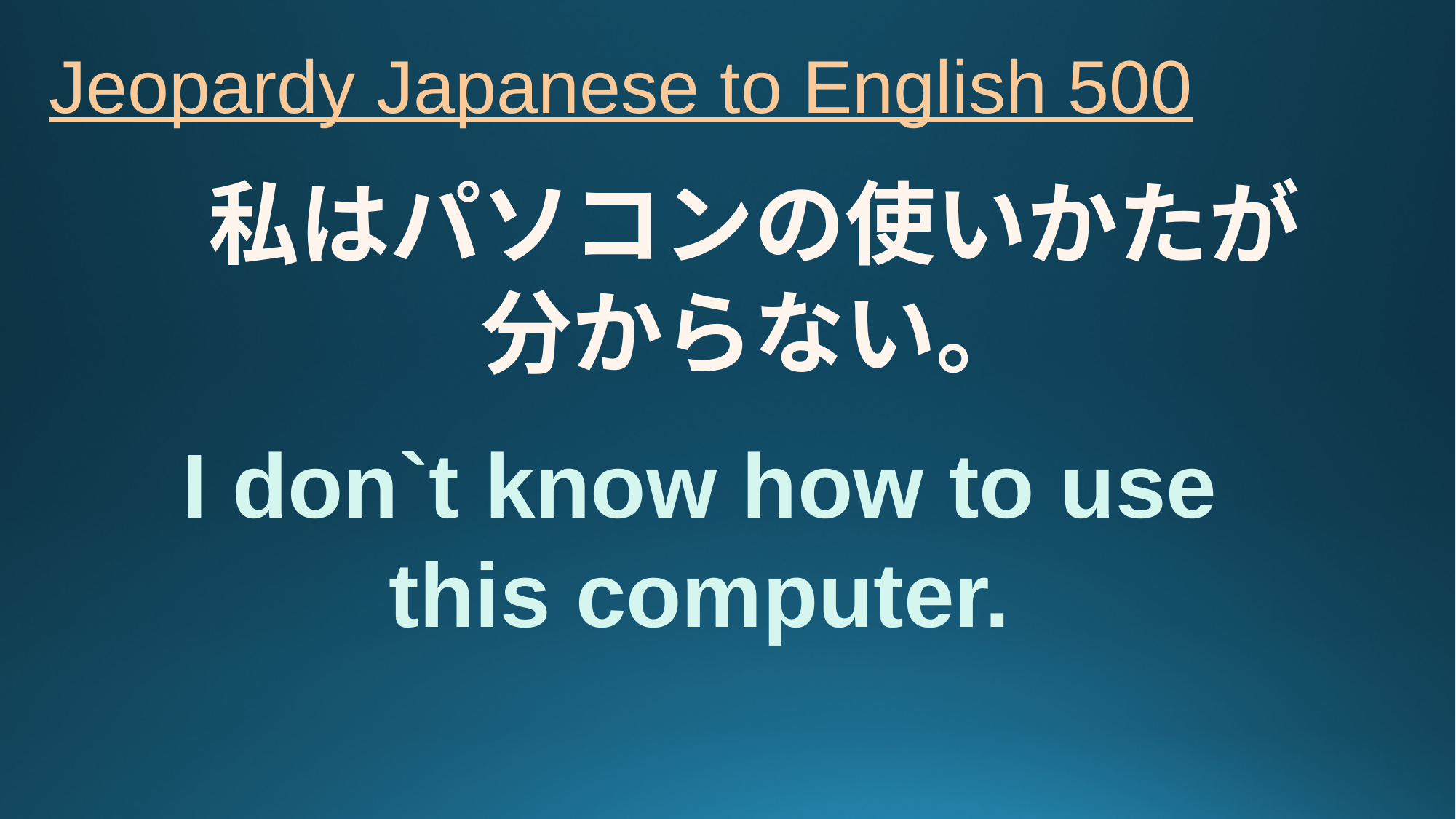

# Jeopardy Japanese to English 500
私はパソコンの使いかたが
分からない。
I don`t know how to use this computer.